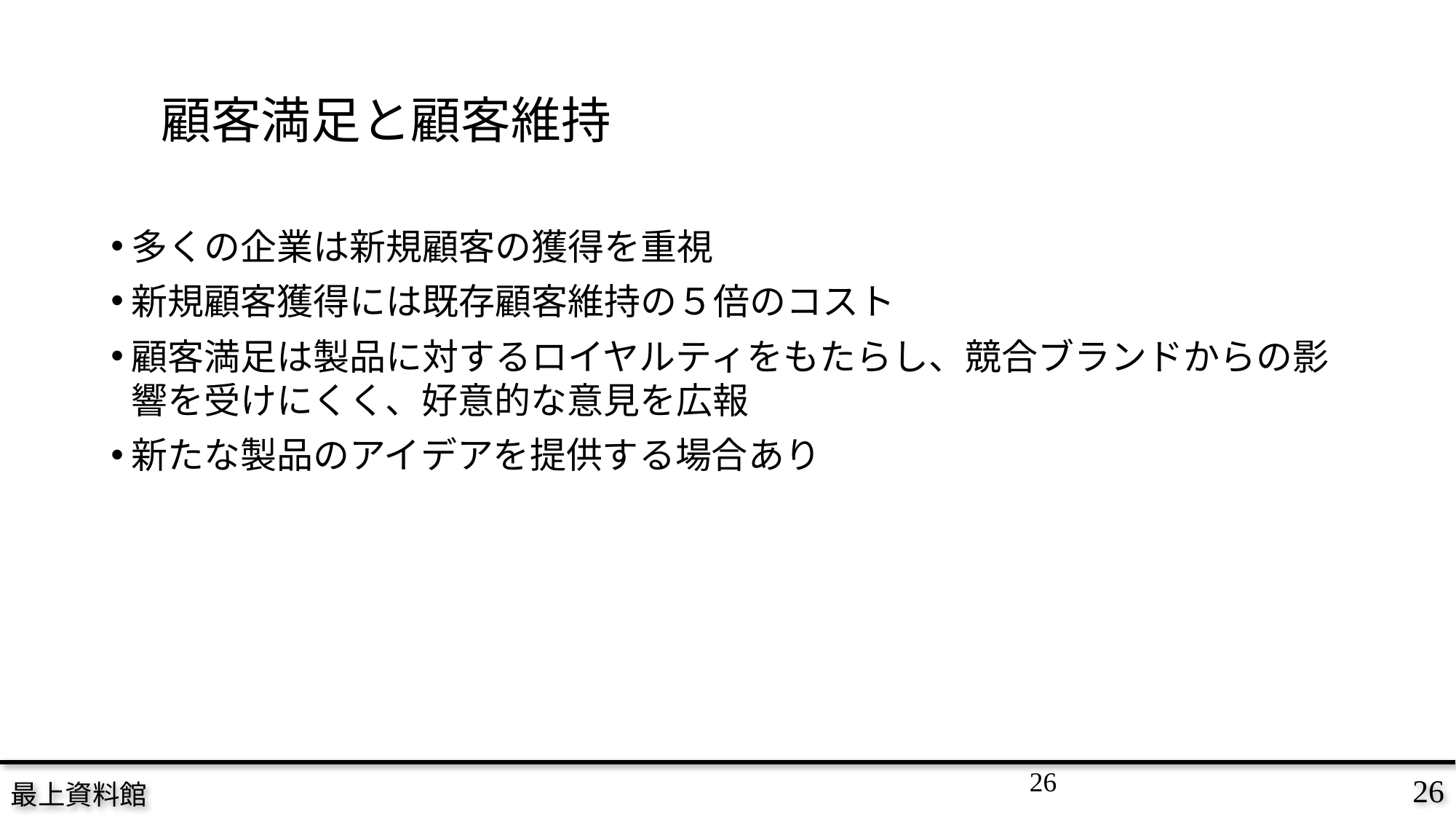

# 顧客満足と顧客維持
多くの企業は新規顧客の獲得を重視
新規顧客獲得には既存顧客維持の５倍のコスト
顧客満足は製品に対するロイヤルティをもたらし、競合ブランドからの影響を受けにくく、好意的な意見を広報
新たな製品のアイデアを提供する場合あり
26